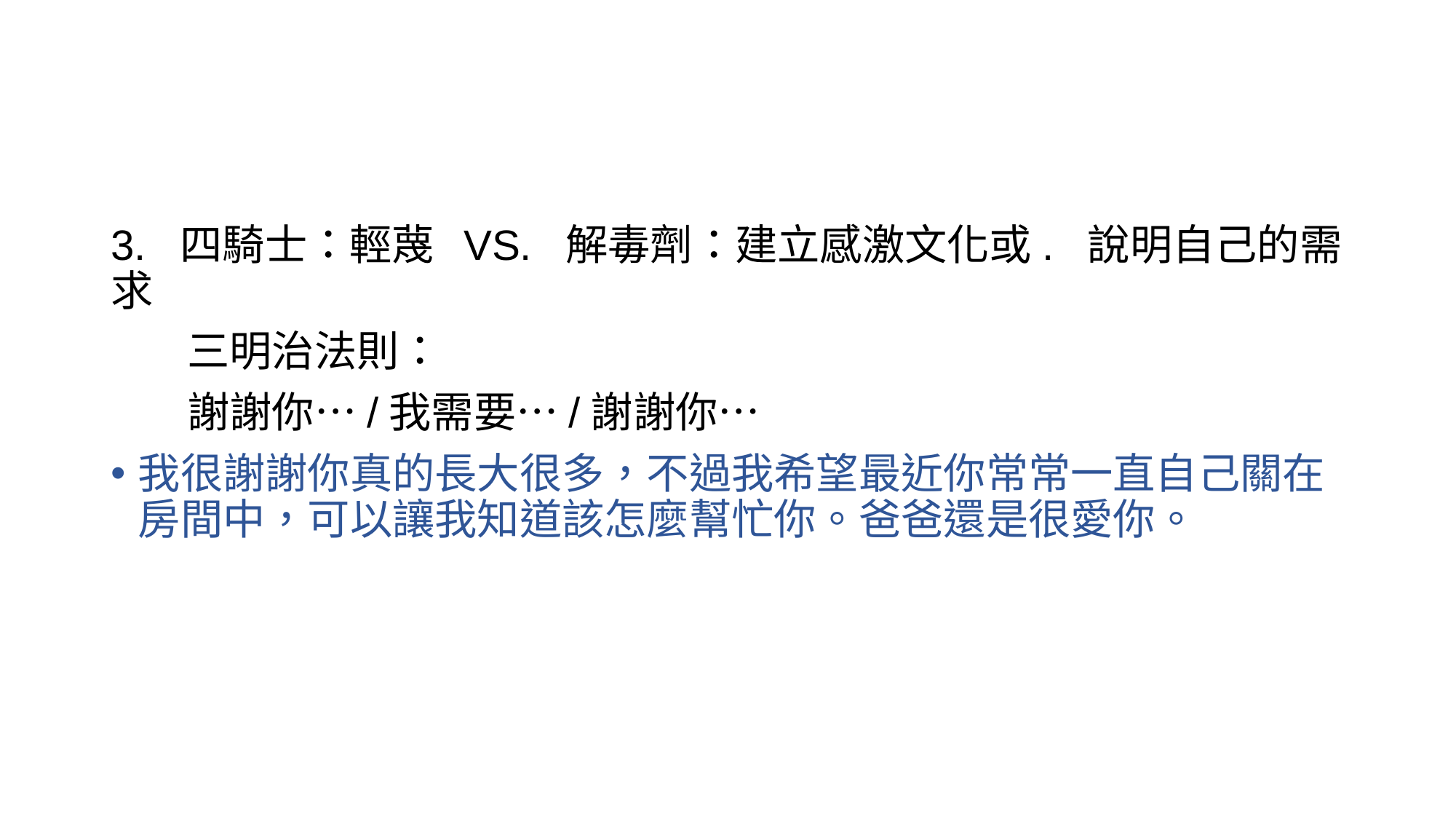

#
3.  四騎士：輕蔑  VS.  解毒劑：建立感激文化或.  說明自己的需求
       三明治法則：
       謝謝你…/我需要…/謝謝你…
我很謝謝你真的長大很多，不過我希望最近你常常一直自己關在房間中，可以讓我知道該怎麼幫忙你。爸爸還是很愛你。